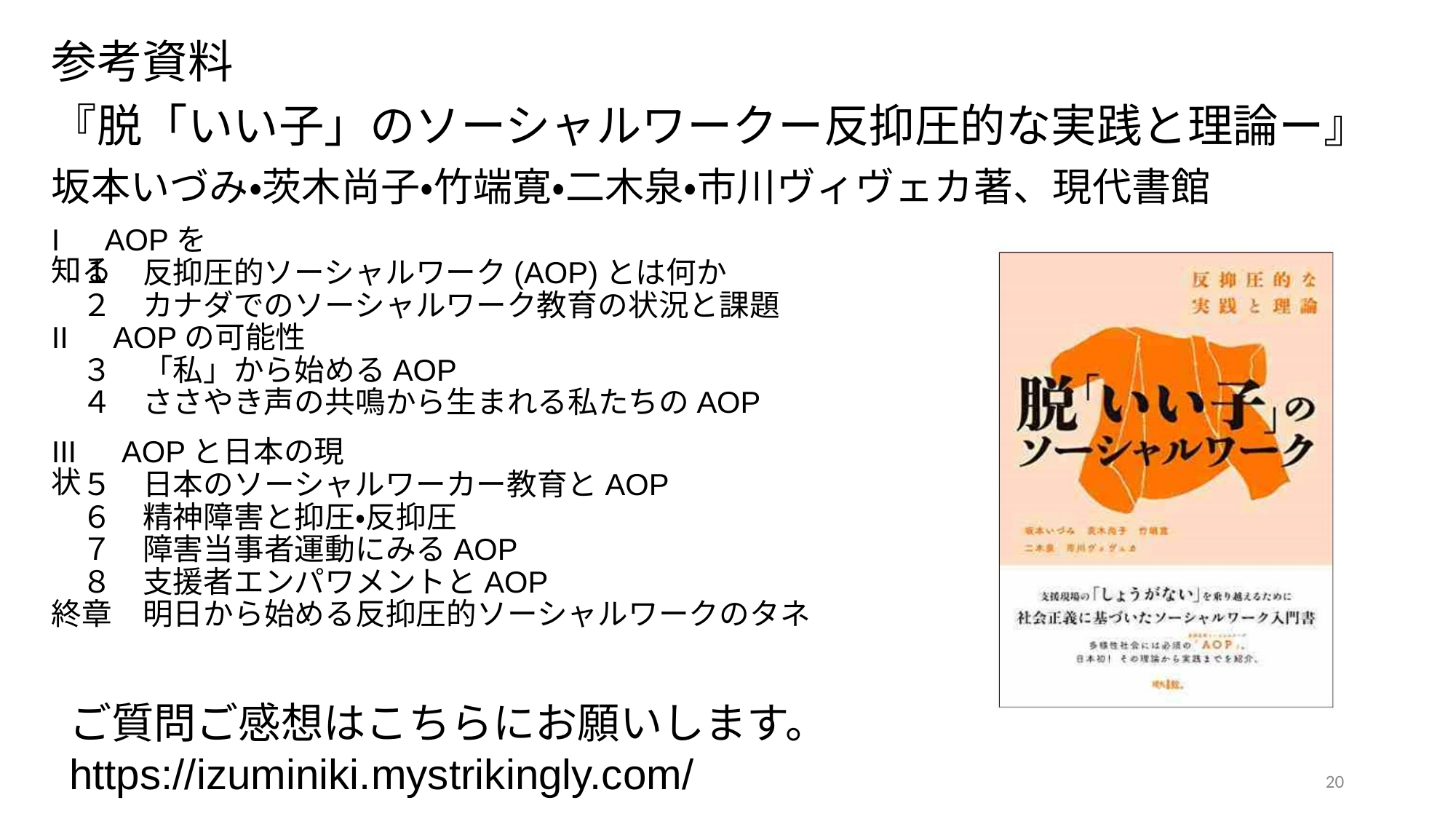

参考資料
『脱「いい子」のソーシャルワークー反抑圧的な実践と理論ー』
坂本いづみ・茨木尚子・竹端寛・二木泉・市川ヴィヴェカ著、現代書館
I　AOPを知る
　１　反抑圧的ソーシャルワーク(AOP)とは何か
　２　カナダでのソーシャルワーク教育の状況と課題
II　AOPの可能性
　３　「私」から始めるAOP
　４　ささやき声の共鳴から生まれる私たちのAOP
III　AOPと日本の現状
　５　日本のソーシャルワーカー教育とAOP
　６　精神障害と抑圧・反抑圧
　７　障害当事者運動にみるAOP
　８　支援者エンパワメントとAOP
終章　明日から始める反抑圧的ソーシャルワークのタネ
ご質問ご感想はこちらにお願いします。
https://izuminiki.mystrikingly.com/
20